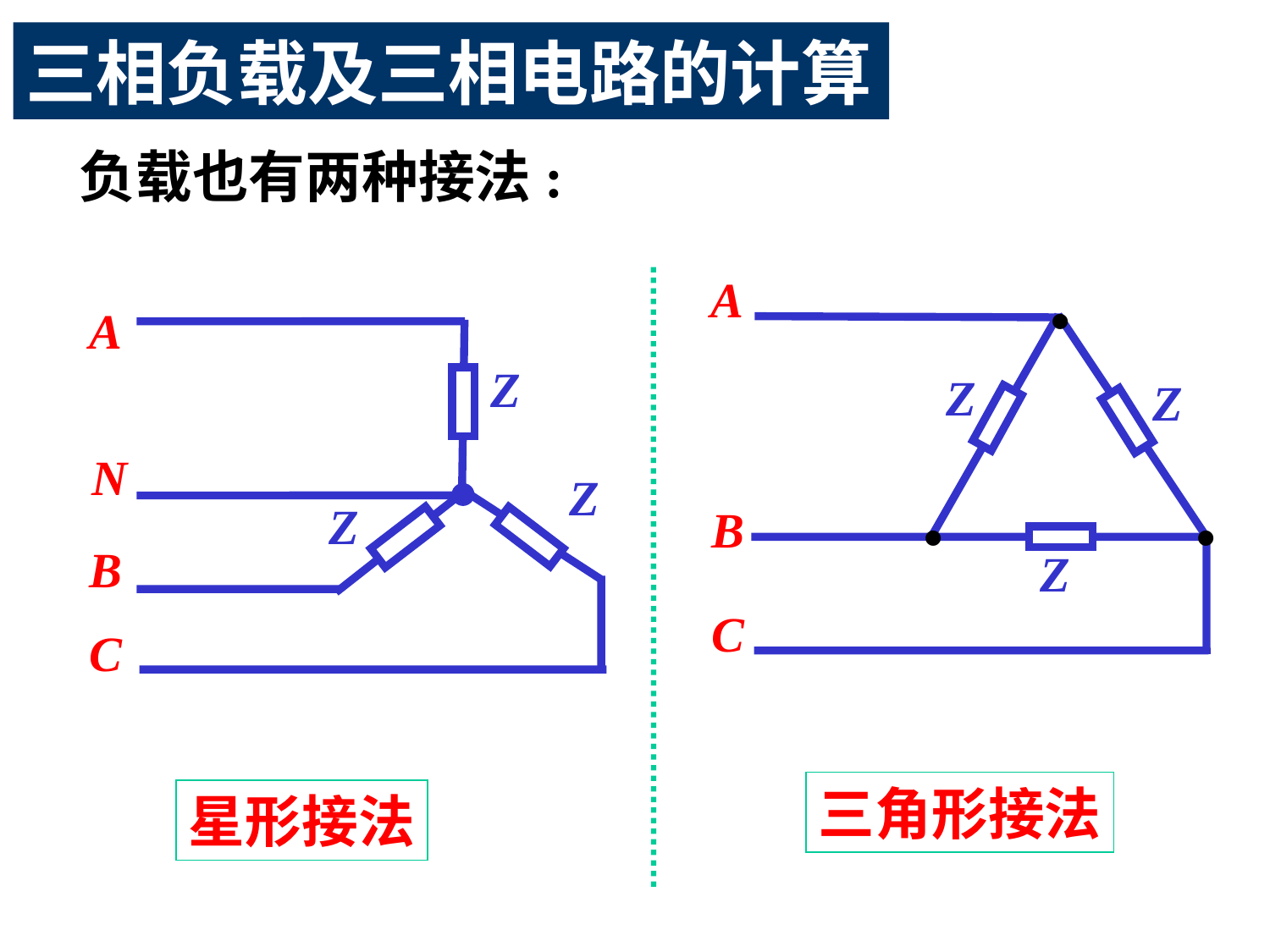

三相负载及三相电路的计算
负载也有两种接法:
A
•

Z
Z

B
•
•

Z

C

三角形接法
A

Z

 N
Z

Z

B

C

星形接法